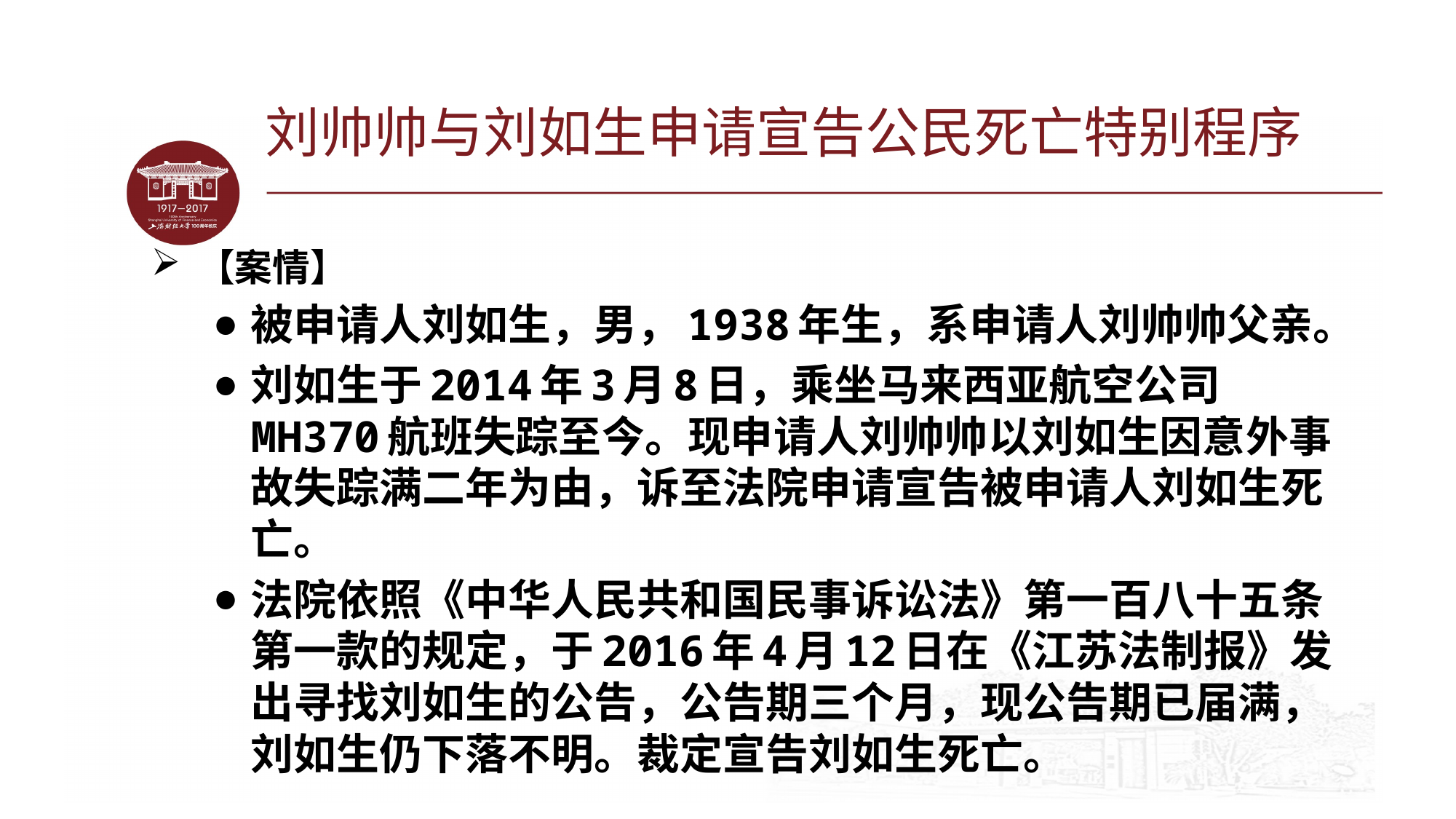

# 刘帅帅与刘如生申请宣告公民死亡特别程序
【案情】
被申请人刘如生，男，1938年生，系申请人刘帅帅父亲。
刘如生于2014年3月8日，乘坐马来西亚航空公司MH370航班失踪至今。现申请人刘帅帅以刘如生因意外事故失踪满二年为由，诉至法院申请宣告被申请人刘如生死亡。
法院依照《中华人民共和国民事诉讼法》第一百八十五条第一款的规定，于2016年4月12日在《江苏法制报》发出寻找刘如生的公告，公告期三个月，现公告期已届满，刘如生仍下落不明。裁定宣告刘如生死亡。